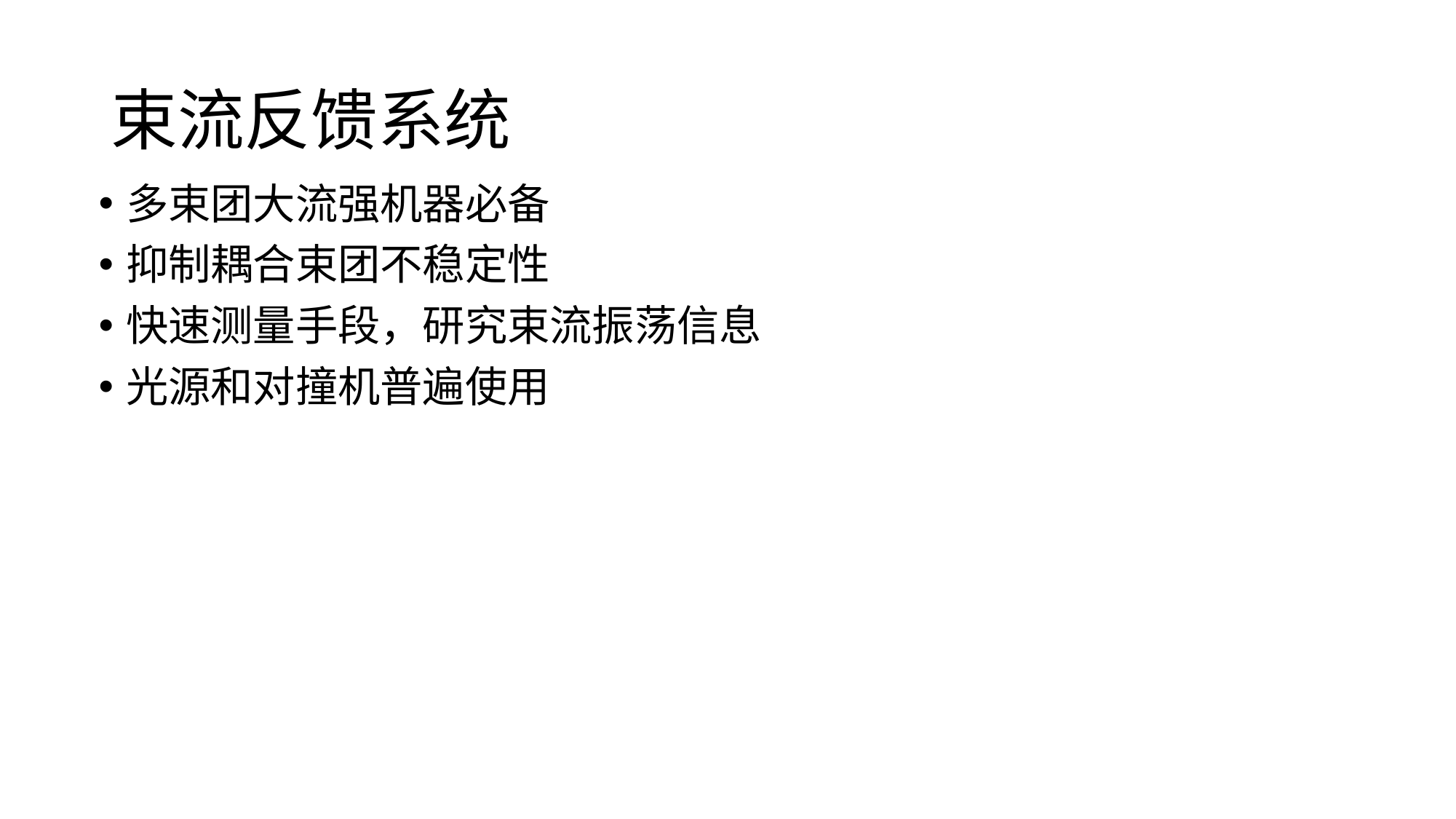

# 束流反馈系统
多束团大流强机器必备
抑制耦合束团不稳定性
快速测量手段，研究束流振荡信息
光源和对撞机普遍使用